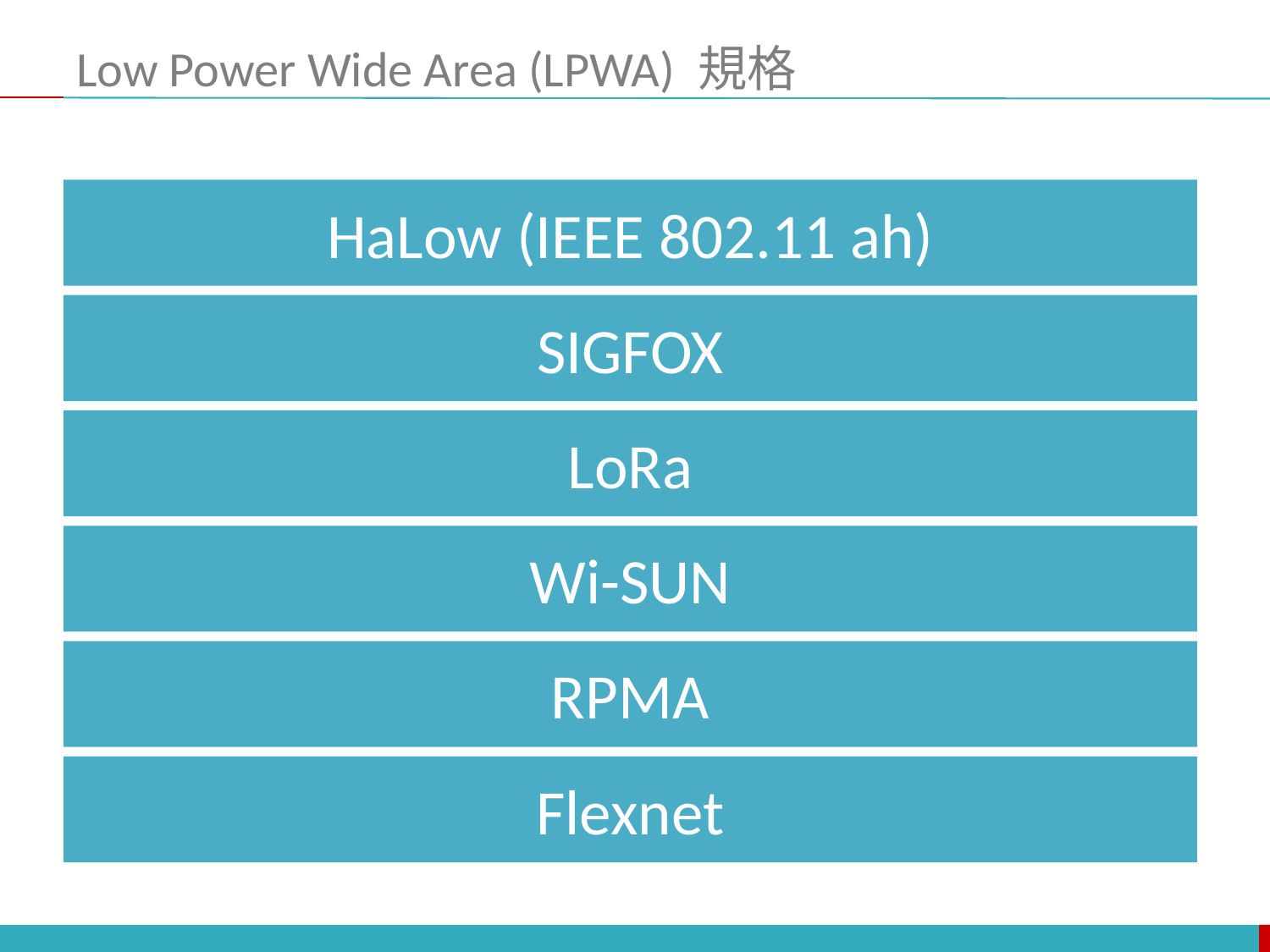

# Low Power Wide Area (LPWA) 規格
HaLow (IEEE 802.11 ah)
SIGFOX
LoRa
Wi-SUN
RPMA
Flexnet